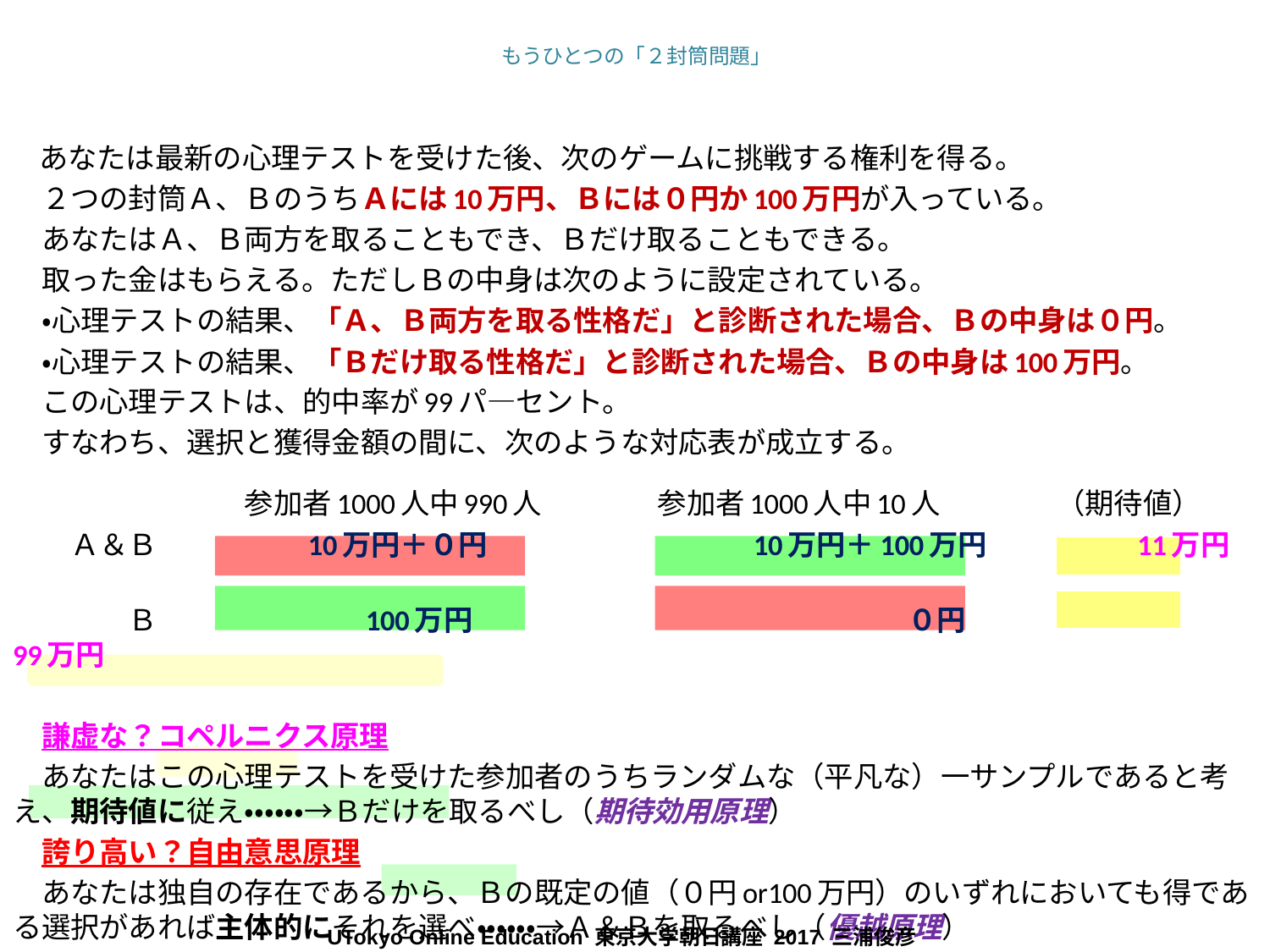

# もうひとつの「２封筒問題」

　あなたは最新の心理テストを受けた後、次のゲームに挑戦する権利を得る。
　２つの封筒Ａ、ＢのうちＡには10万円、Ｂには０円か100万円が入っている。
　あなたはＡ、Ｂ両方を取ることもでき、Ｂだけ取ることもできる。
　取った金はもらえる。ただしＢの中身は次のように設定されている。
　・心理テストの結果、「Ａ、Ｂ両方を取る性格だ」と診断された場合、Ｂの中身は０円。
　・心理テストの結果、「Ｂだけ取る性格だ」と診断された場合、Ｂの中身は100万円。
　この心理テストは、的中率が99パ―セント。
　すなわち、選択と獲得金額の間に、次のような対応表が成立する。

　　　　　　　　参加者1000人中990人　　　　参加者1000人中10人　　　　（期待値）
　　Ａ＆Ｂ　　　　　10万円＋０円　　　　　　　　　10万円＋100万円　　　　　11万円
　　　　Ｂ　　　　　　　100万円　　　　　　　　　　　　　　　０円  　　　　　　　　　99万円

　謙虚な？コペルニクス原理
　あなたはこの心理テストを受けた参加者のうちランダムな（平凡な）一サンプルであると考え、期待値に従え・・・・・・→Ｂだけを取るべし（期待効用原理）
　誇り高い？自由意思原理
　あなたは独自の存在であるから、Ｂの既定の値（０円or100万円）のいずれにおいても得である選択があれば主体的にそれを選べ・・・・・・→Ａ＆Ｂを取るべし（優越原理）

UTokyo Online Education 東京大学朝日講座 2017 三浦俊彦　CC BY-NC-ND